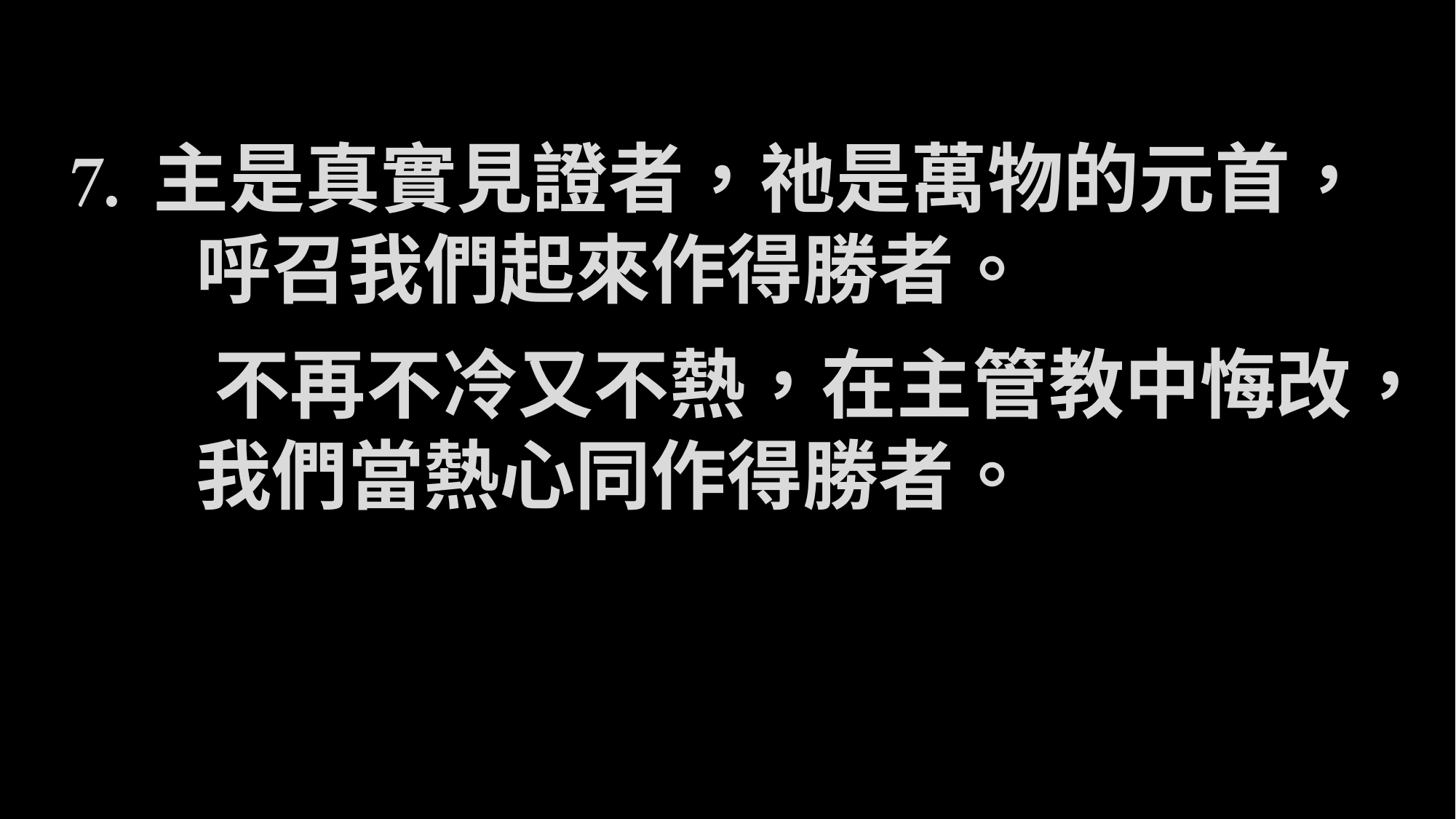

7. 主是真實見證者，祂是萬物的元首，	 呼召我們起來作得勝者。
	 不再不冷又不熱，在主管教中悔改，	 我們當熱心同作得勝者。